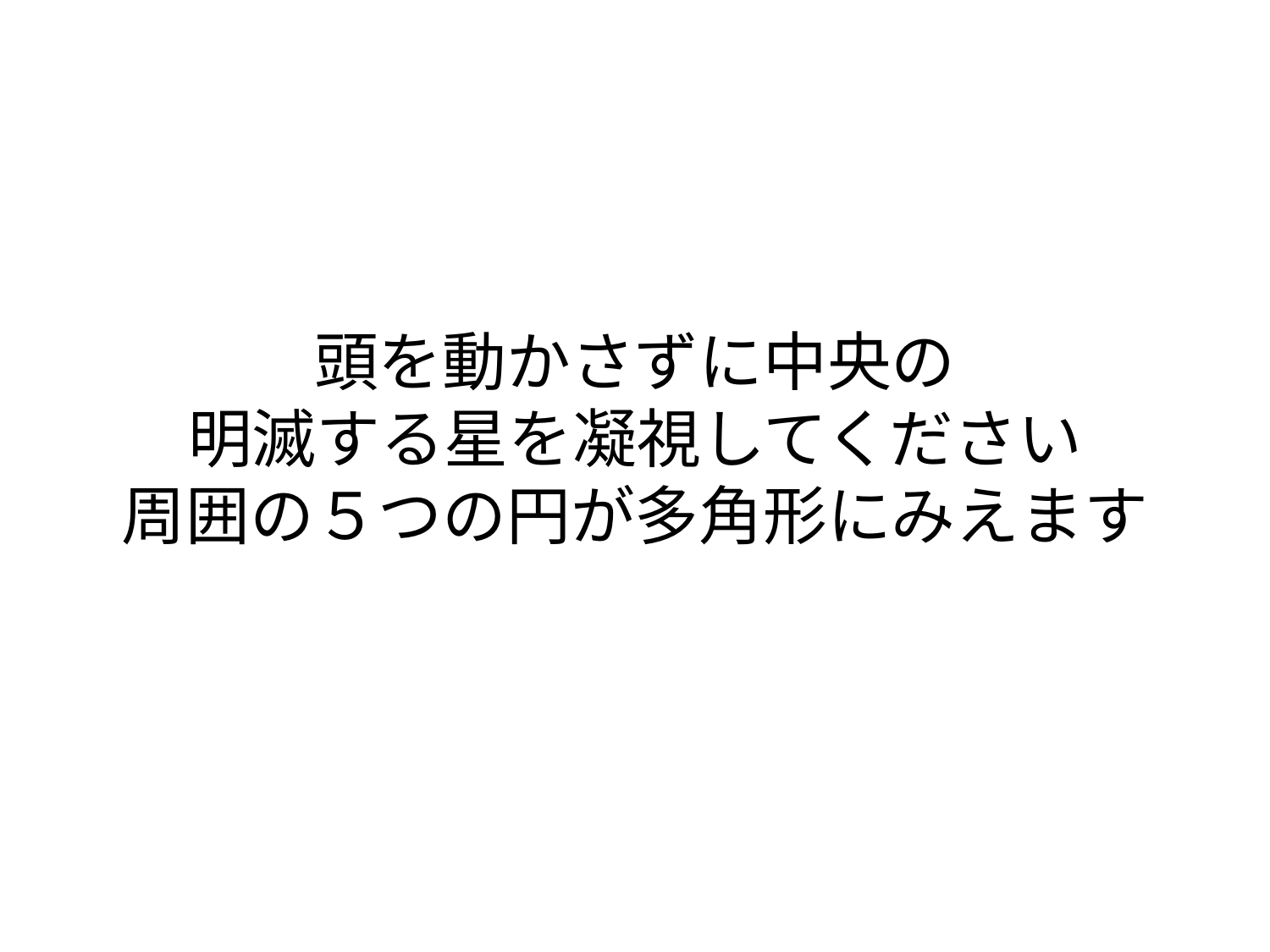

# 頭を動かさずに中央の 明滅する星を凝視してください 周囲の５つの円が多角形にみえます